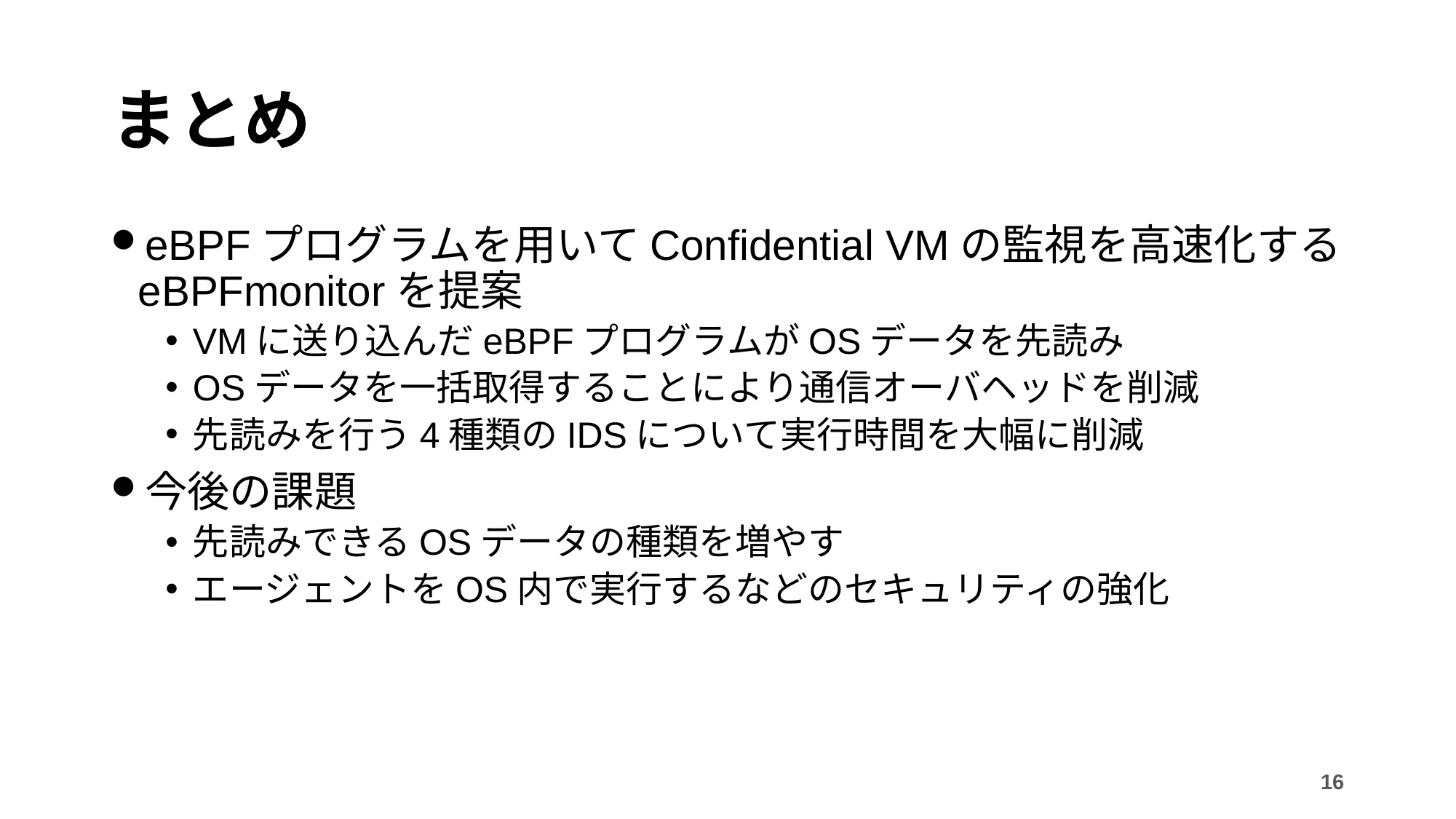

# まとめ
eBPFプログラムを用いてConfidential VMの監視を高速化するeBPFmonitorを提案
VMに送り込んだeBPFプログラムがOSデータを先読み
OSデータを一括取得することにより通信オーバヘッドを削減
先読みを行う4種類のIDSについて実行時間を大幅に削減
今後の課題
先読みできるOSデータの種類を増やす
エージェントをOS内で実行するなどのセキュリティの強化
16